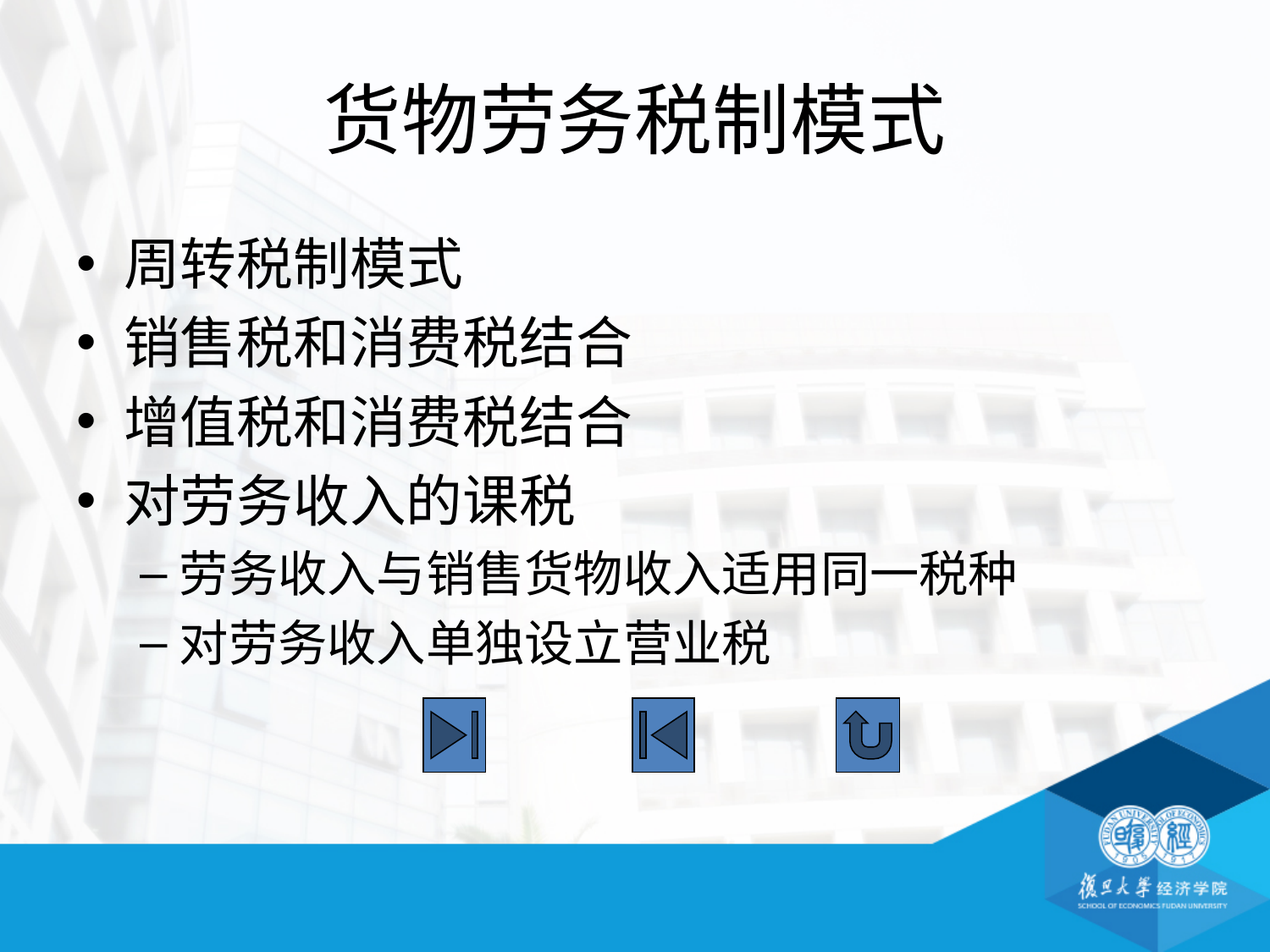

# 货物劳务税制模式
周转税制模式
销售税和消费税结合
增值税和消费税结合
对劳务收入的课税
劳务收入与销售货物收入适用同一税种
对劳务收入单独设立营业税